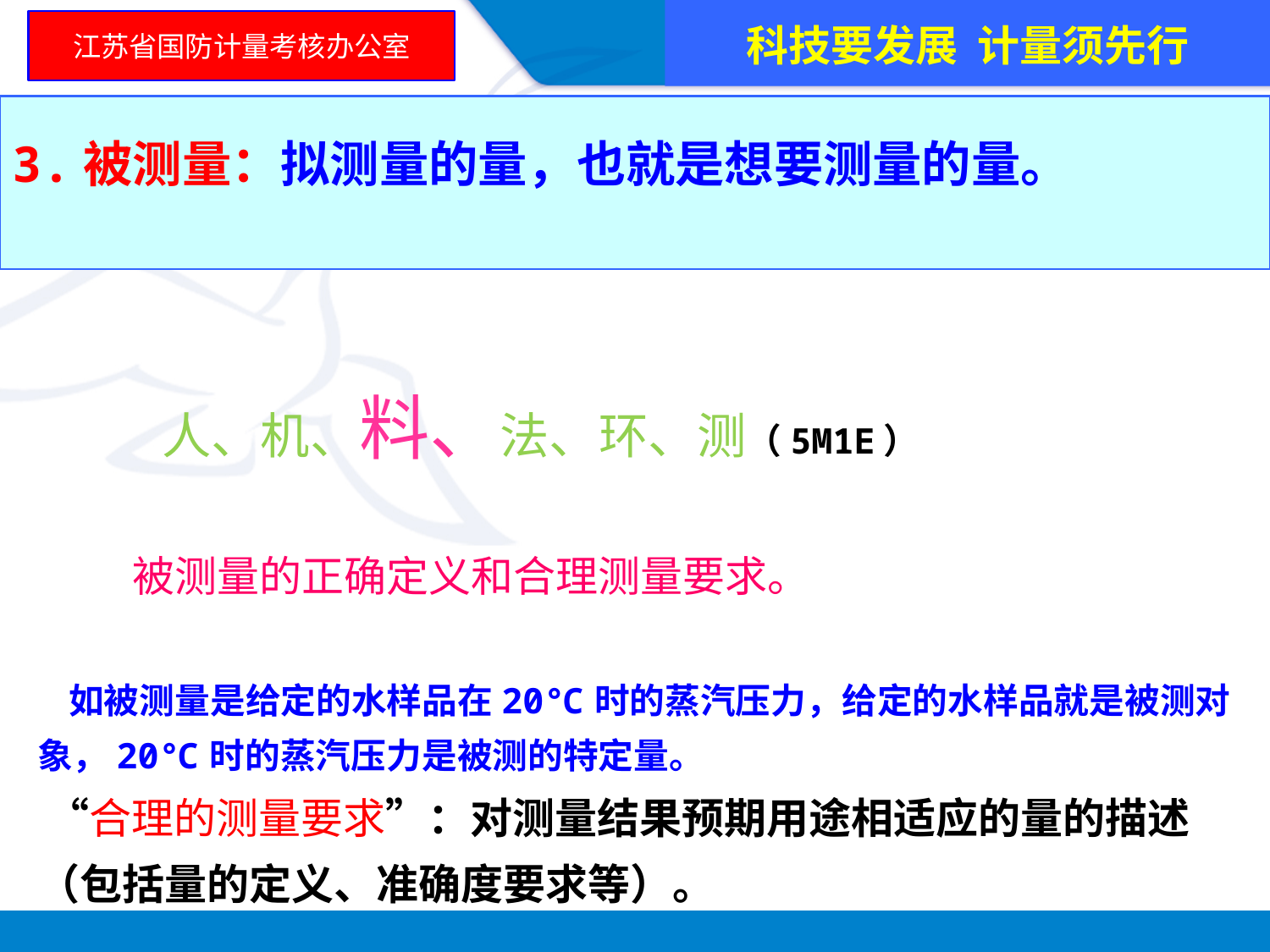

科技要发展  计量须先行
江苏省国防计量考核办公室
3.被测量：拟测量的量，也就是想要测量的量。

            人、机、料、法、环、测（5M1E）
          被测量的正确定义和合理测量要求。
    如被测量是给定的水样品在20℃时的蒸汽压力，给定的水样品就是被测对象，20℃时的蒸汽压力是被测的特定量。
 “合理的测量要求”：对测量结果预期用途相适应的量的描述（包括量的定义、准确度要求等）。